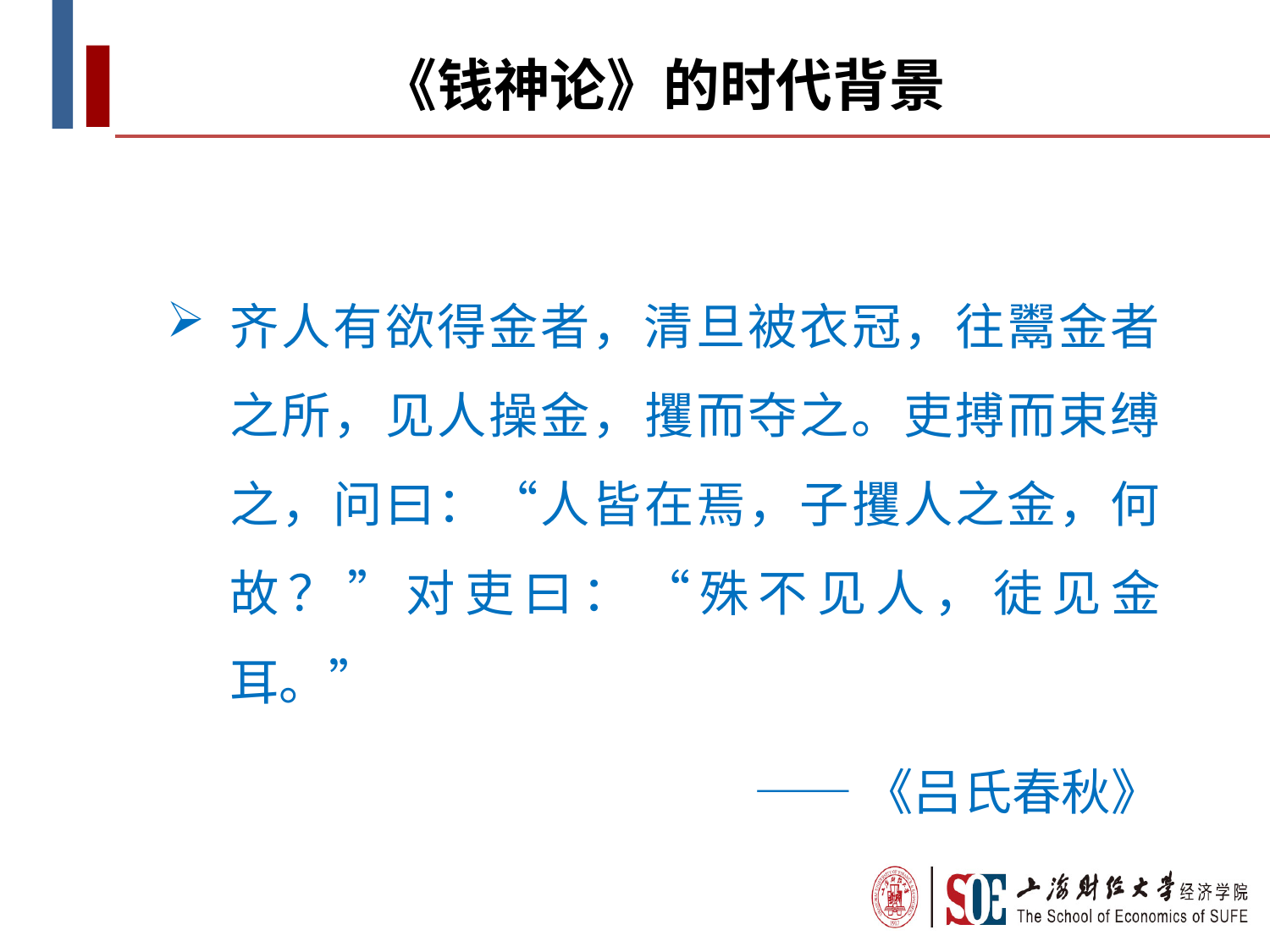

《钱神论》的时代背景
齐人有欲得金者，清旦被衣冠，往鬻金者之所，见人操金，攫而夺之。吏搏而束缚之，问曰：“人皆在焉，子攫人之金，何故？”对吏曰：“殊不见人，徒见金耳。”
——《吕氏春秋》